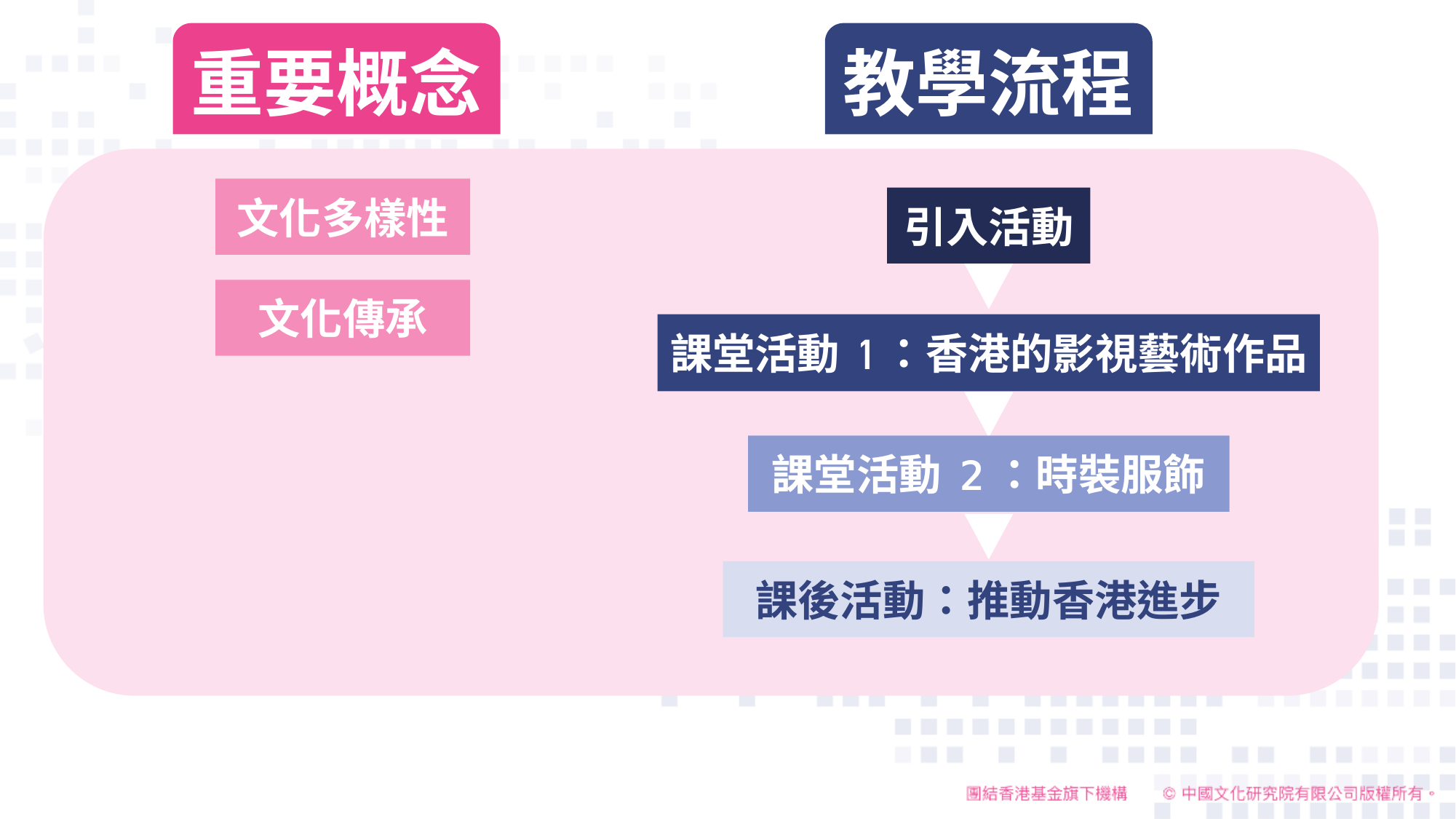

重要概念
教學流程

文化多樣性
引入活動

文化傳承
課堂活動 1：香港的影視藝術作品

課堂活動 2：時裝服飾

課後活動：推動香港進步